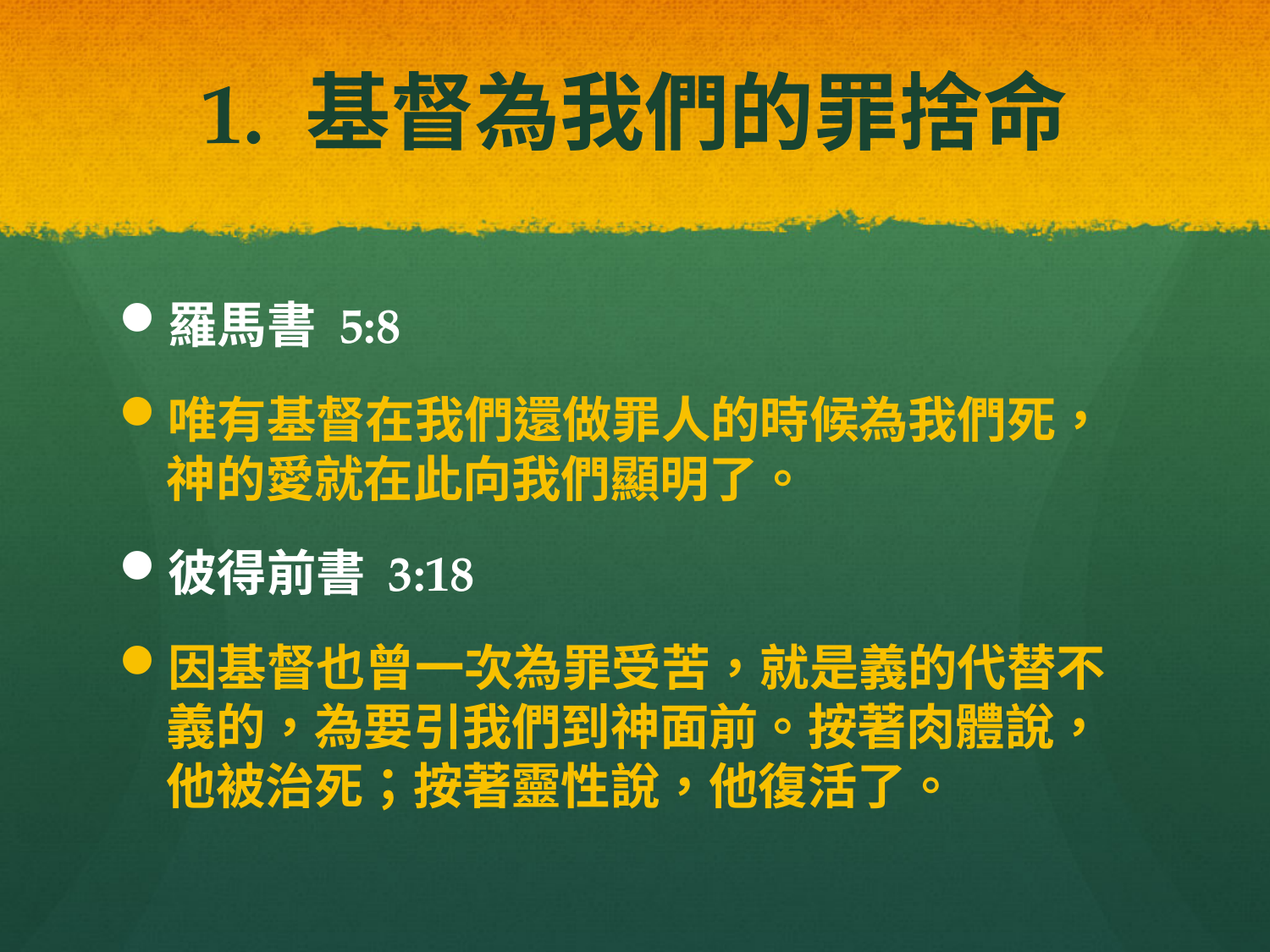

# 1. 基督為我們的罪捨命
羅馬書 5:8
唯有基督在我們還做罪人的時候為我們死，神的愛就在此向我們顯明了。
彼得前書 3:18
因基督也曾一次為罪受苦，就是義的代替不義的，為要引我們到神面前。按著肉體說，他被治死；按著靈性說，他復活了。